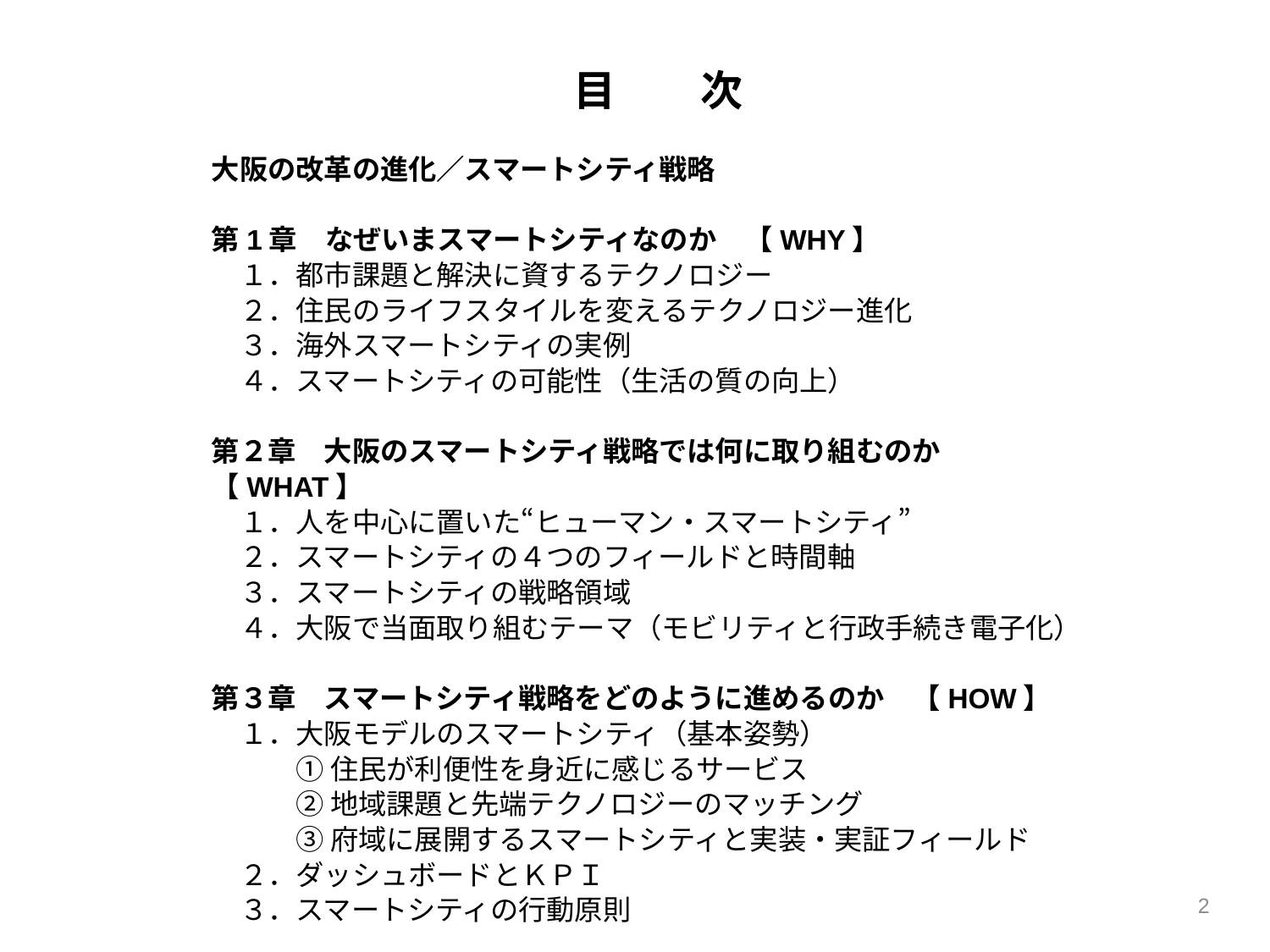

目　　次

大阪の改革の進化／スマートシティ戦略

第1章　なぜいまスマートシティなのか　【WHY】
　１．都市課題と解決に資するテクノロジー
　２．住民のライフスタイルを変えるテクノロジー進化
　３．海外スマートシティの実例
　４．スマートシティの可能性（生活の質の向上）

第２章　大阪のスマートシティ戦略では何に取り組むのか　【WHAT】
　１．人を中心に置いた“ヒューマン・スマートシティ”
　２．スマートシティの４つのフィールドと時間軸
　３．スマートシティの戦略領域
　４．大阪で当面取り組むテーマ（モビリティと行政手続き電子化）

第３章　スマートシティ戦略をどのように進めるのか　【HOW】
　１．大阪モデルのスマートシティ（基本姿勢）
　　　① 住民が利便性を身近に感じるサービス
　　　② 地域課題と先端テクノロジーのマッチング
　　　③ 府域に展開するスマートシティと実装・実証フィールド
　２．ダッシュボードとＫＰＩ
　３．スマートシティの行動原則
2